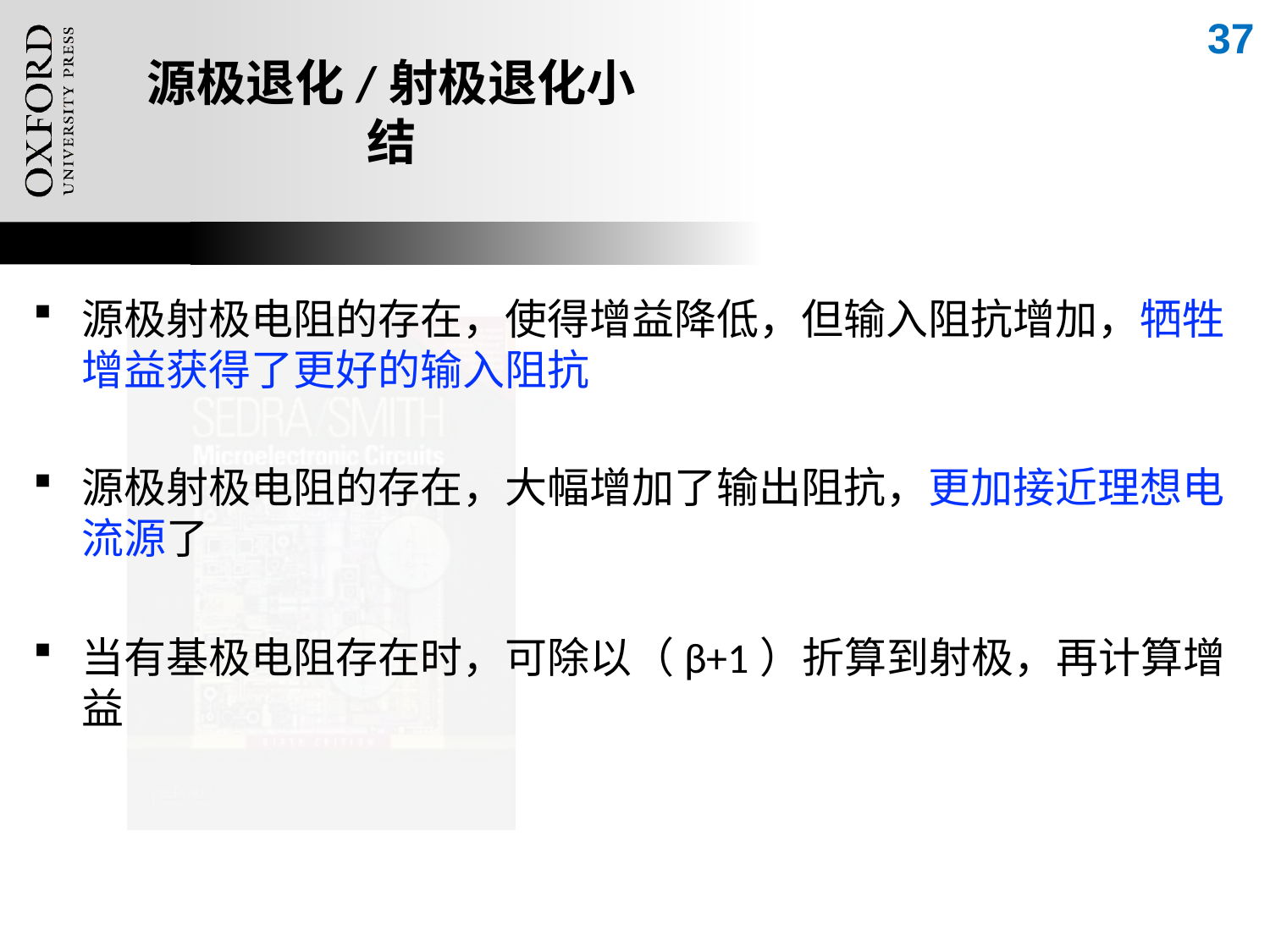

37
# 源极退化/射极退化小结
源极射极电阻的存在，使得增益降低，但输入阻抗增加，牺牲增益获得了更好的输入阻抗

源极射极电阻的存在，大幅增加了输出阻抗，更加接近理想电流源了

当有基极电阻存在时，可除以（β+1）折算到射极，再计算增益